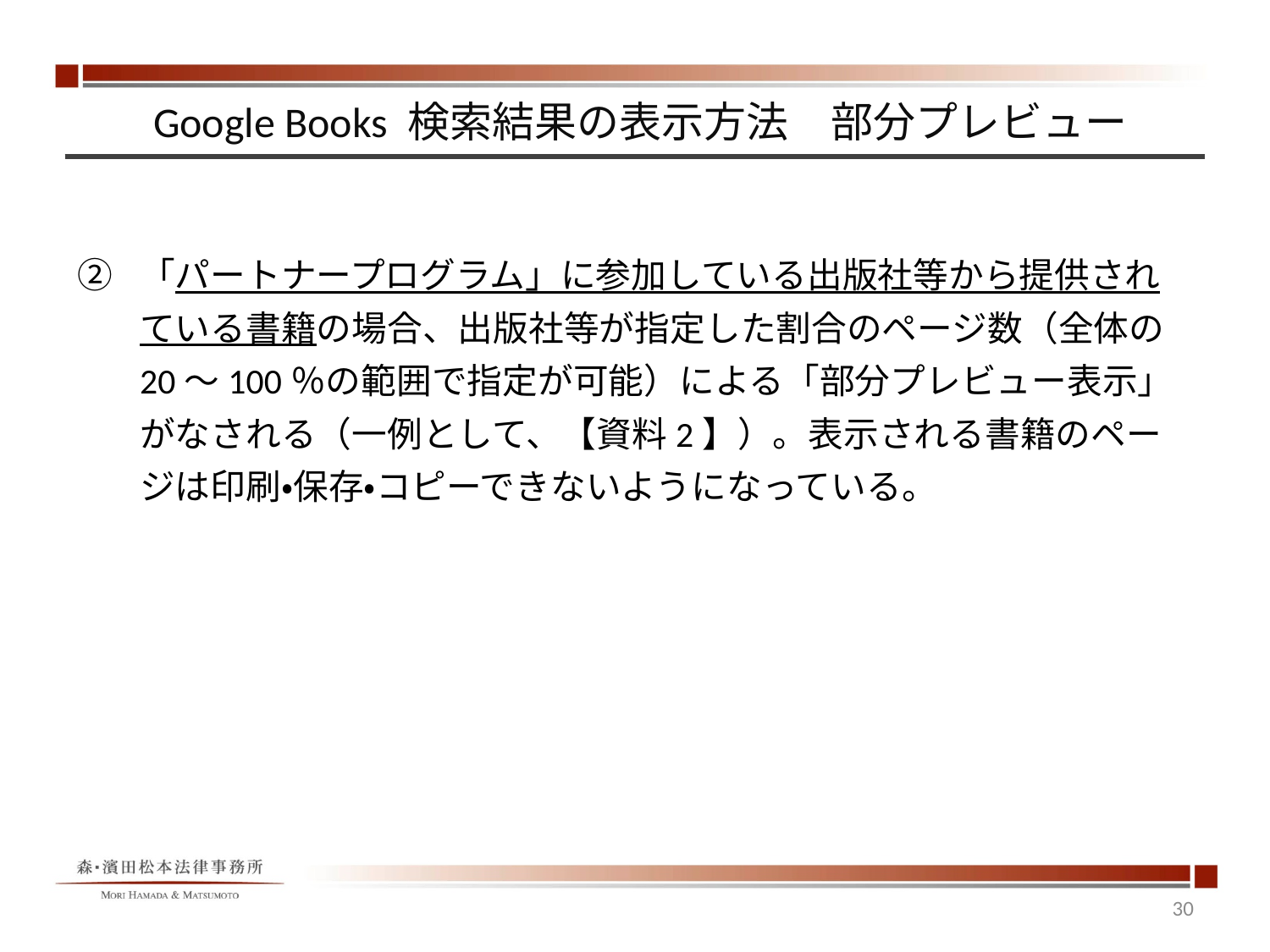

# Google Books 検索結果の表示方法　部分プレビュー
②	「パートナープログラム」に参加している出版社等から提供されている書籍の場合、出版社等が指定した割合のページ数（全体の20～100％の範囲で指定が可能）による「部分プレビュー表示」がなされる（一例として、【資料2】）。表示される書籍のページは印刷・保存・コピーできないようになっている。
30